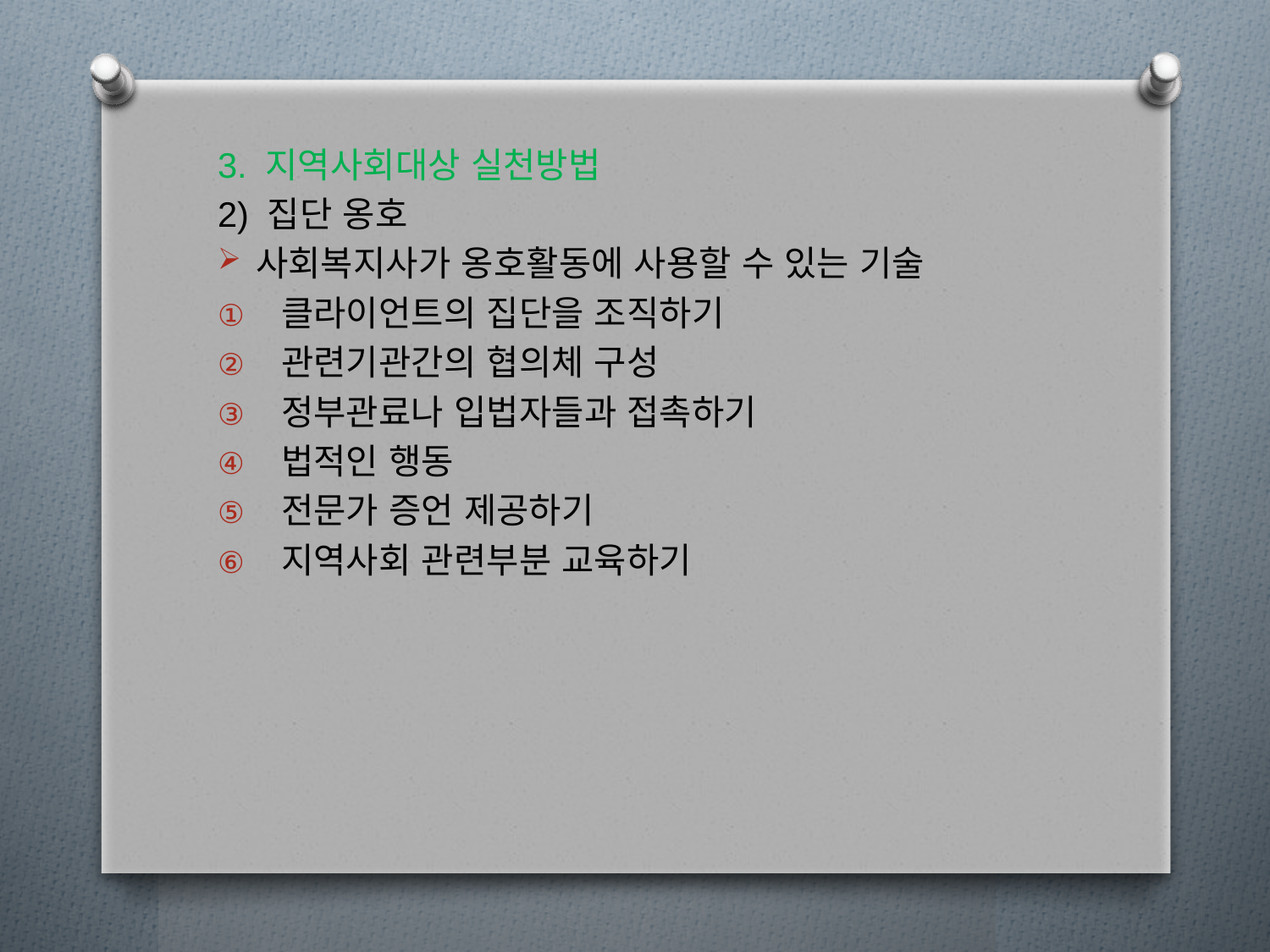

3. 지역사회대상 실천방법
2) 집단 옹호
사회복지사가 옹호활동에 사용할 수 있는 기술
클라이언트의 집단을 조직하기
관련기관간의 협의체 구성
정부관료나 입법자들과 접촉하기
법적인 행동
전문가 증언 제공하기
지역사회 관련부분 교육하기